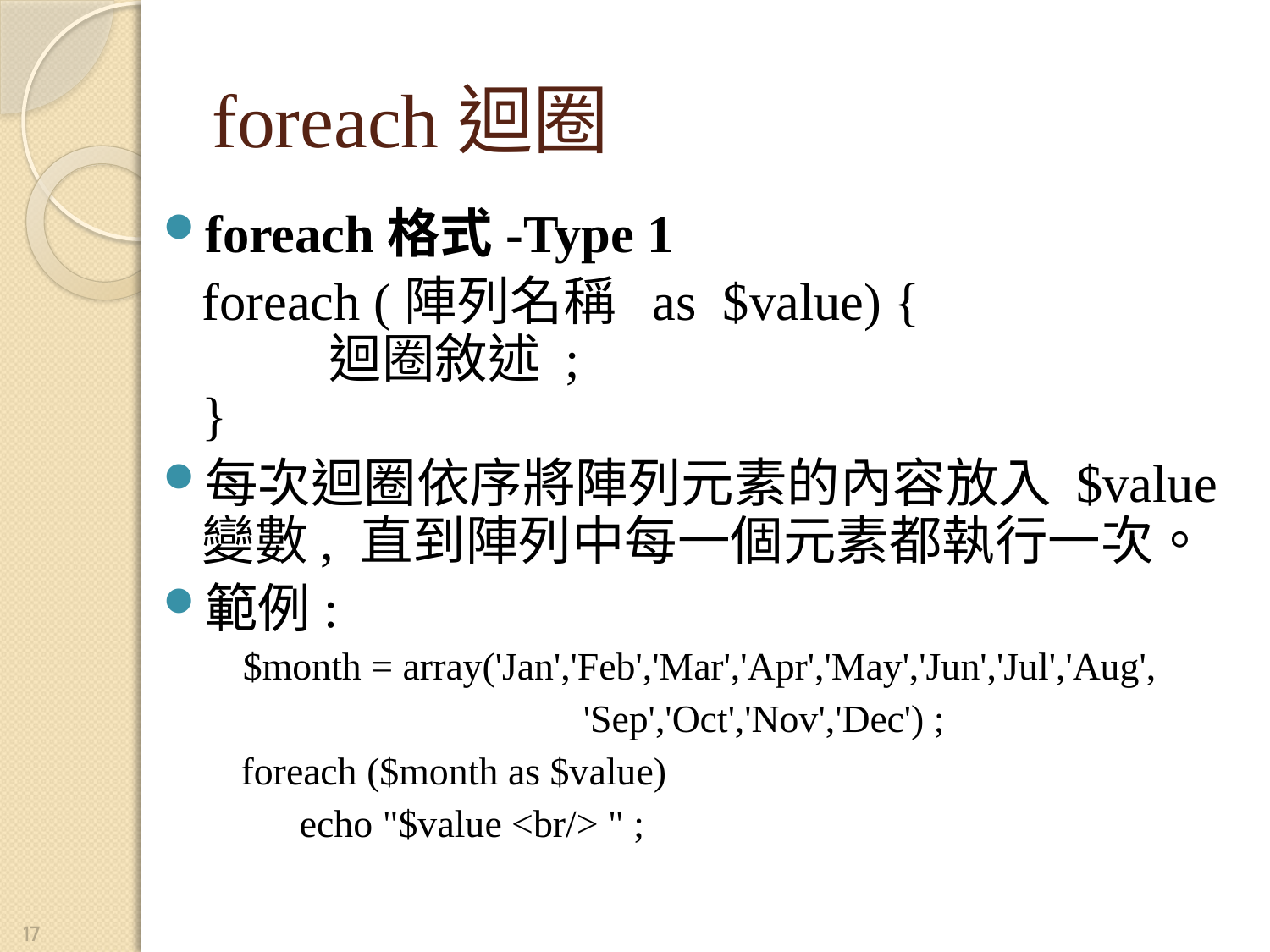

# foreach迴圈
foreach格式-Type 1
	foreach (陣列名稱  as  $value) {
	迴圈敘述 ;
}
每次迴圈依序將陣列元素的內容放入 $value 變數, 直到陣列中每一個元素都執行一次。
範例:
$month = array('Jan','Feb','Mar','Apr','May','Jun','Jul','Aug',
				'Sep','Oct','Nov','Dec') ;
        foreach ($month as $value)
	          echo "$value <br/> " ;
17